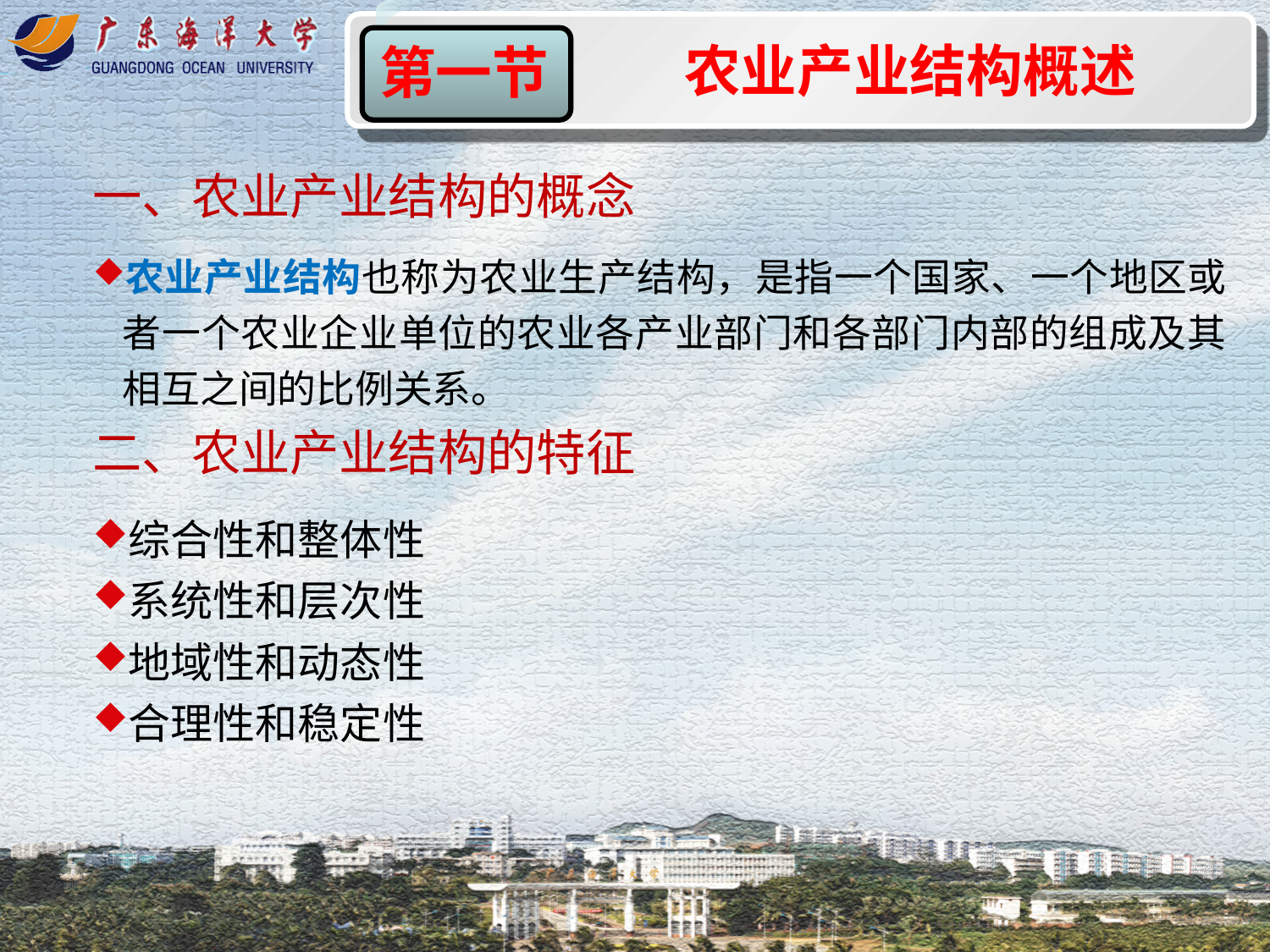

农业产业结构概述

第一节
一、农业产业结构的概念
农业产业结构也称为农业生产结构，是指一个国家、一个地区或者一个农业企业单位的农业各产业部门和各部门内部的组成及其相互之间的比例关系。
二、农业产业结构的特征
综合性和整体性
系统性和层次性
地域性和动态性
合理性和稳定性